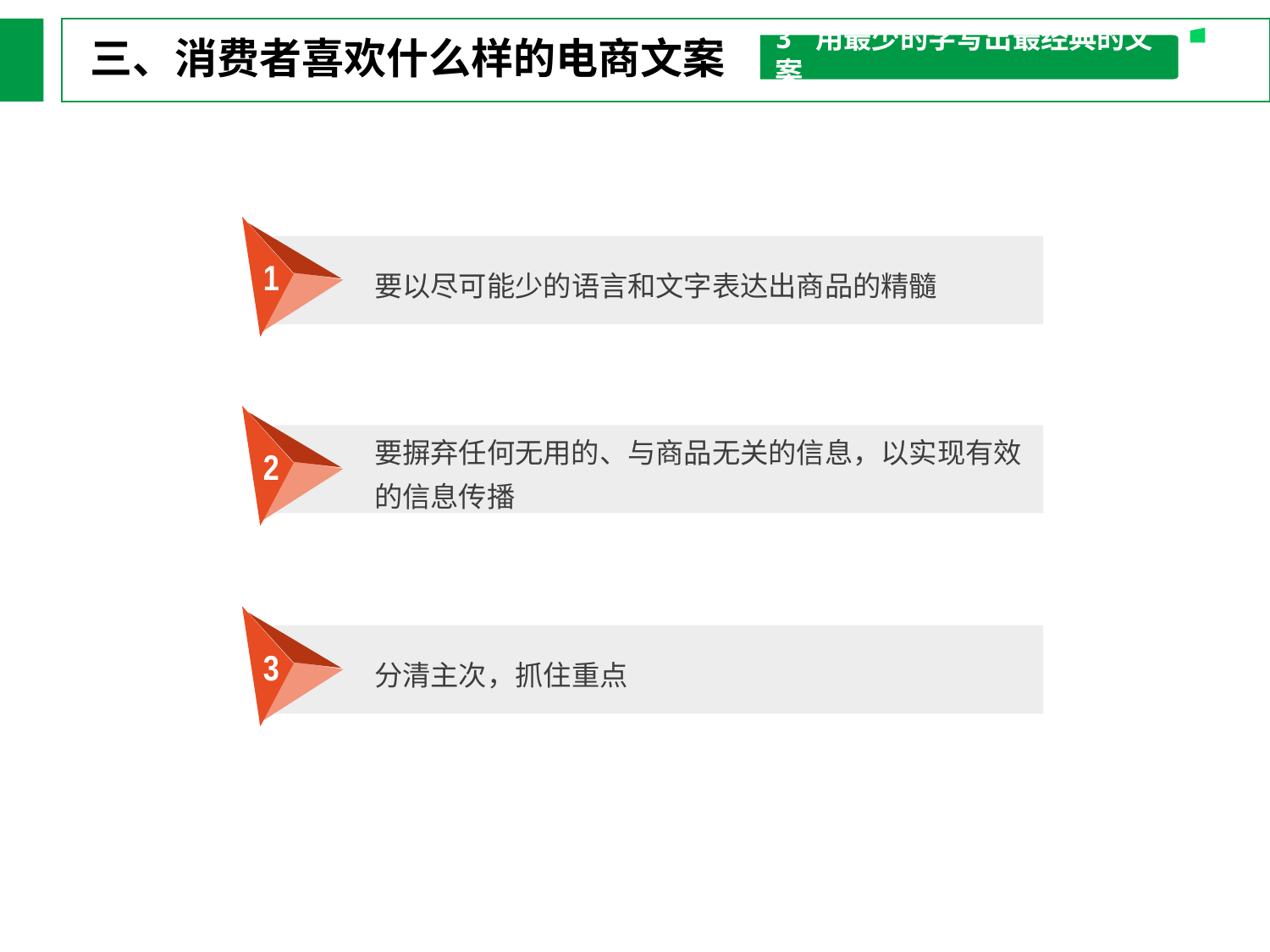

三、消费者喜欢什么样的电商文案

3 用最少的字写出最经典的文案

要以尽可能少的语言和文字表达出商品的精髓

1

要摒弃任何无用的、与商品无关的信息，以实现有效的信息传播

2

分清主次，抓住重点

3